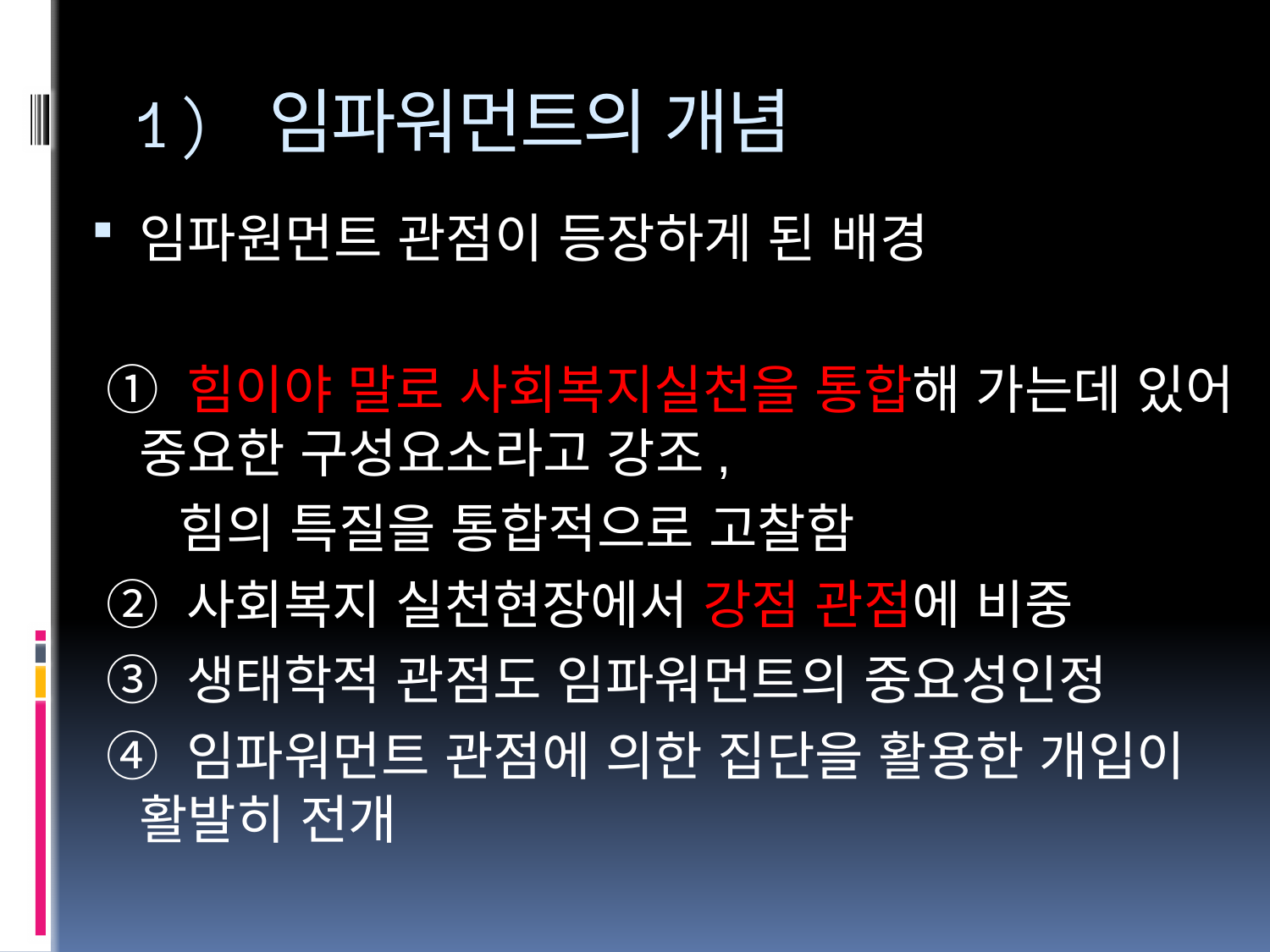

# 1) 임파워먼트의 개념
임파원먼트 관점이 등장하게 된 배경

 ① 힘이야 말로 사회복지실천을 통합해 가는데 있어 중요한 구성요소라고 강조,
     힘의 특질을 통합적으로 고찰함
 ② 사회복지 실천현장에서 강점 관점에 비중
 ③ 생태학적 관점도 임파워먼트의 중요성인정
 ④ 임파워먼트 관점에 의한 집단을 활용한 개입이 활발히 전개